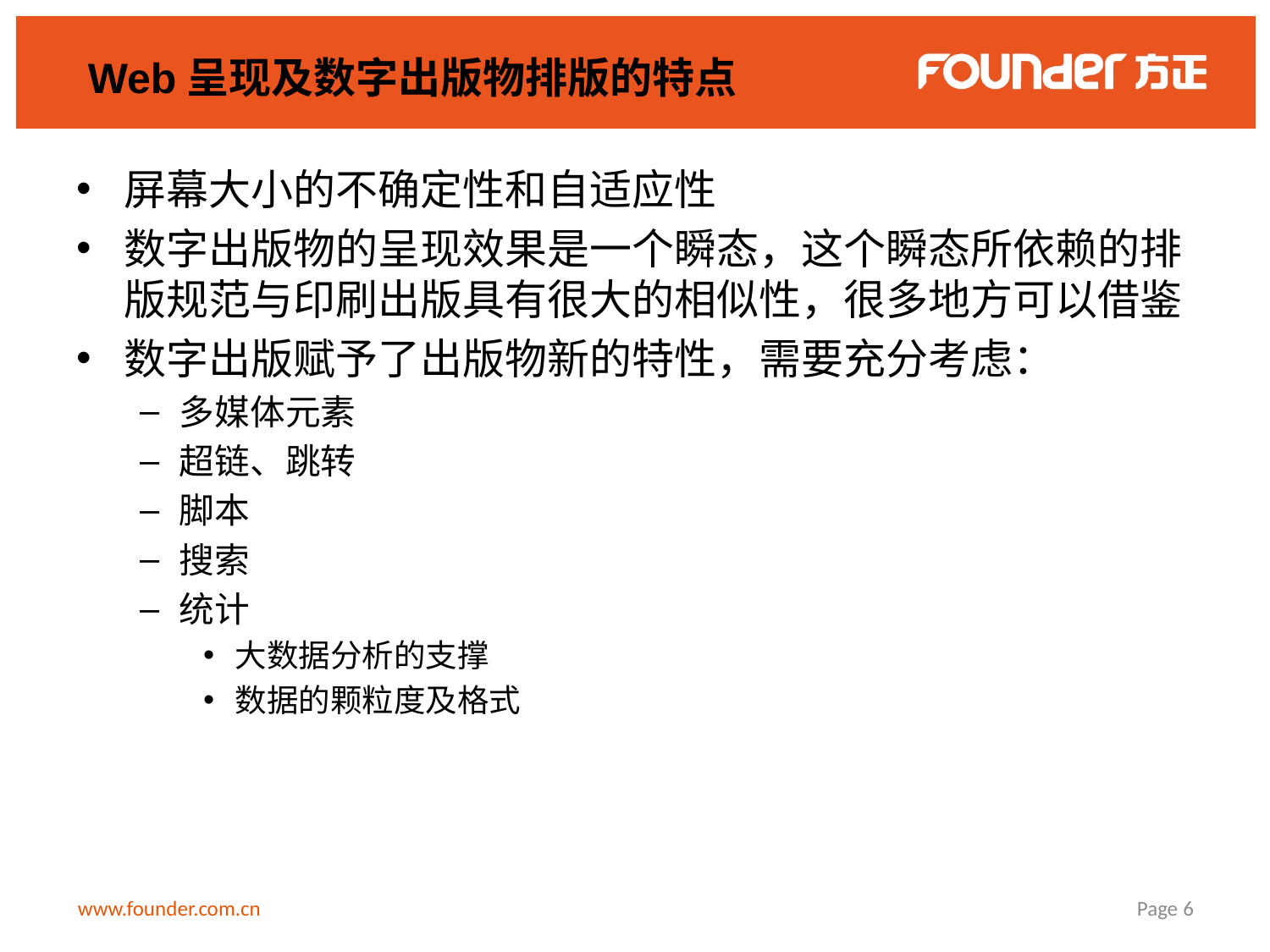

# Web呈现及数字出版物排版的特点
屏幕大小的不确定性和自适应性
数字出版物的呈现效果是一个瞬态，这个瞬态所依赖的排版规范与印刷出版具有很大的相似性，很多地方可以借鉴
数字出版赋予了出版物新的特性，需要充分考虑：
多媒体元素
超链、跳转
脚本
搜索
统计
大数据分析的支撑
数据的颗粒度及格式

www.founder.com.cn
Page 6